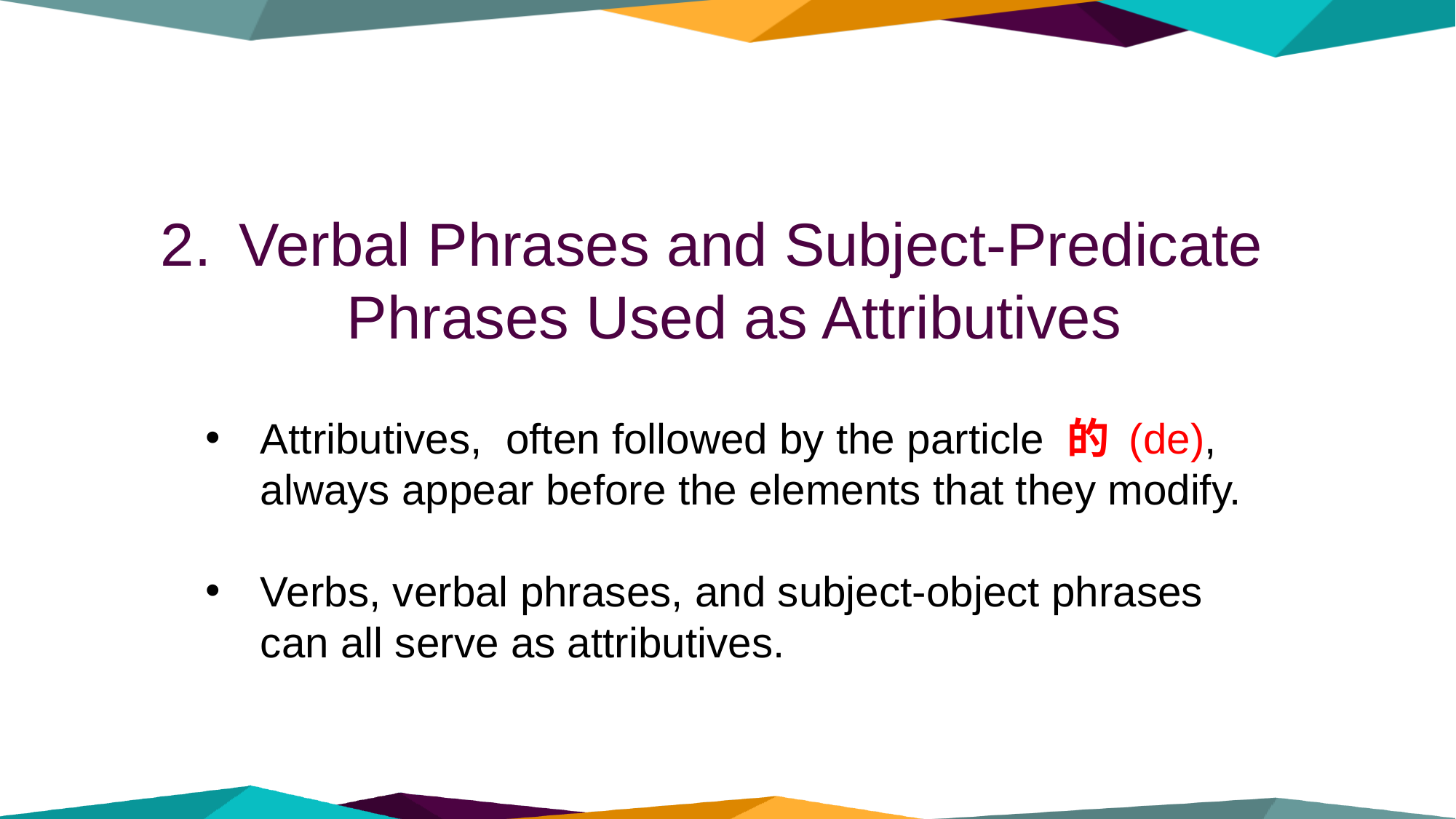

Verbal Phrases and Subject-Predicate
           Phrases Used as Attributives
Attributives,  often followed by the particle 的 (de), always appear before the elements that they modify.

Verbs, verbal phrases, and subject-object phrases can all serve as attributives.